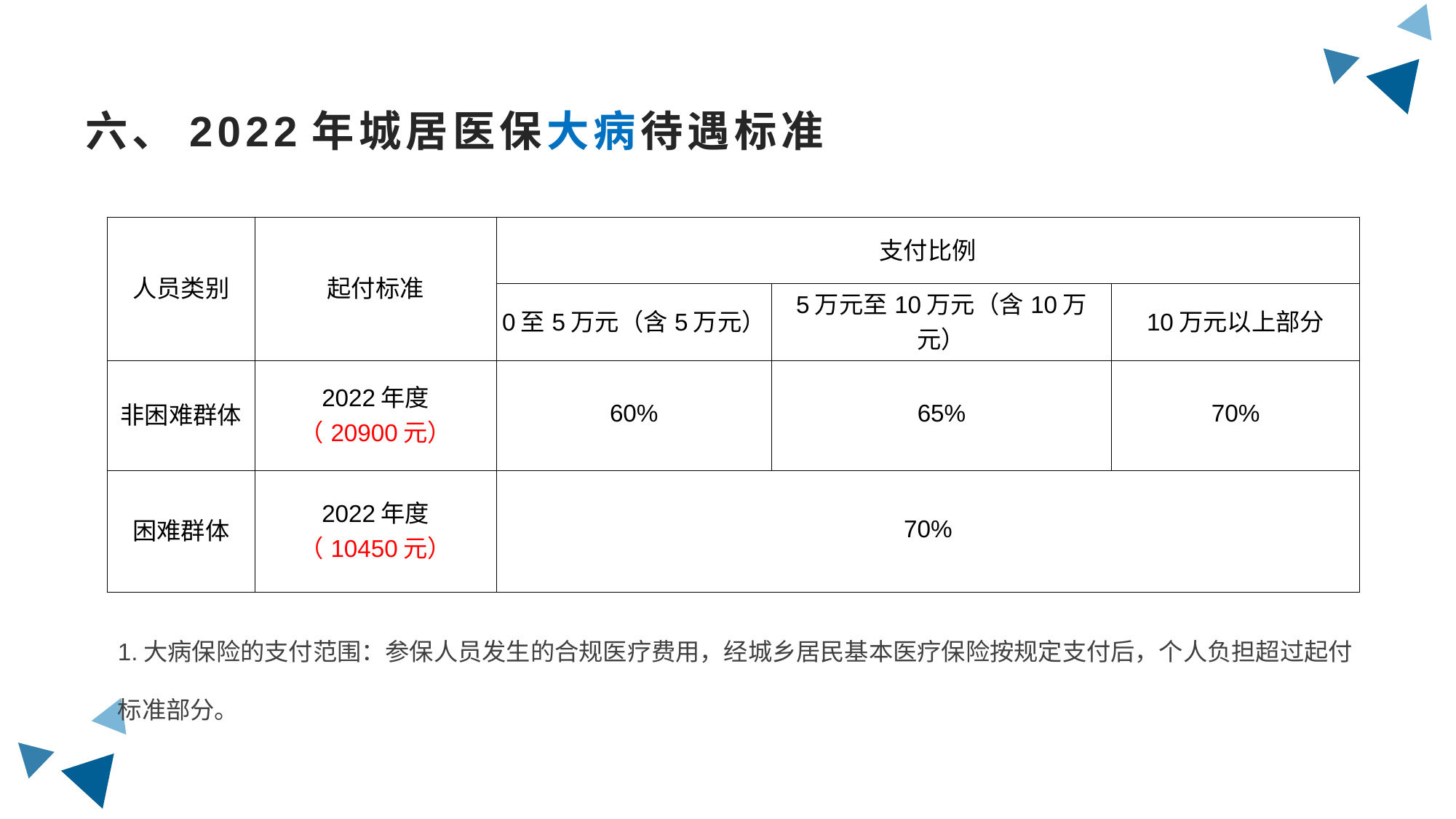

六、2022年城居医保大病待遇标准
| 人员类别 | 起付标准 | 支付比例 |  |  |
| --- | --- | --- | --- | --- |
|  |  | 0至5万元（含5万元） | 5万元至10万元（含10万元） | 10万元以上部分 |
| 非困难群体 | 2022年度 （20900元） | 60% | 65% | 70% |
| 困难群体 | 2022年度 （10450元） | 70% |  |  |
1.大病保险的支付范围：参保人员发生的合规医疗费用，经城乡居民基本医疗保险按规定支付后，个人负担超过起付标准部分。